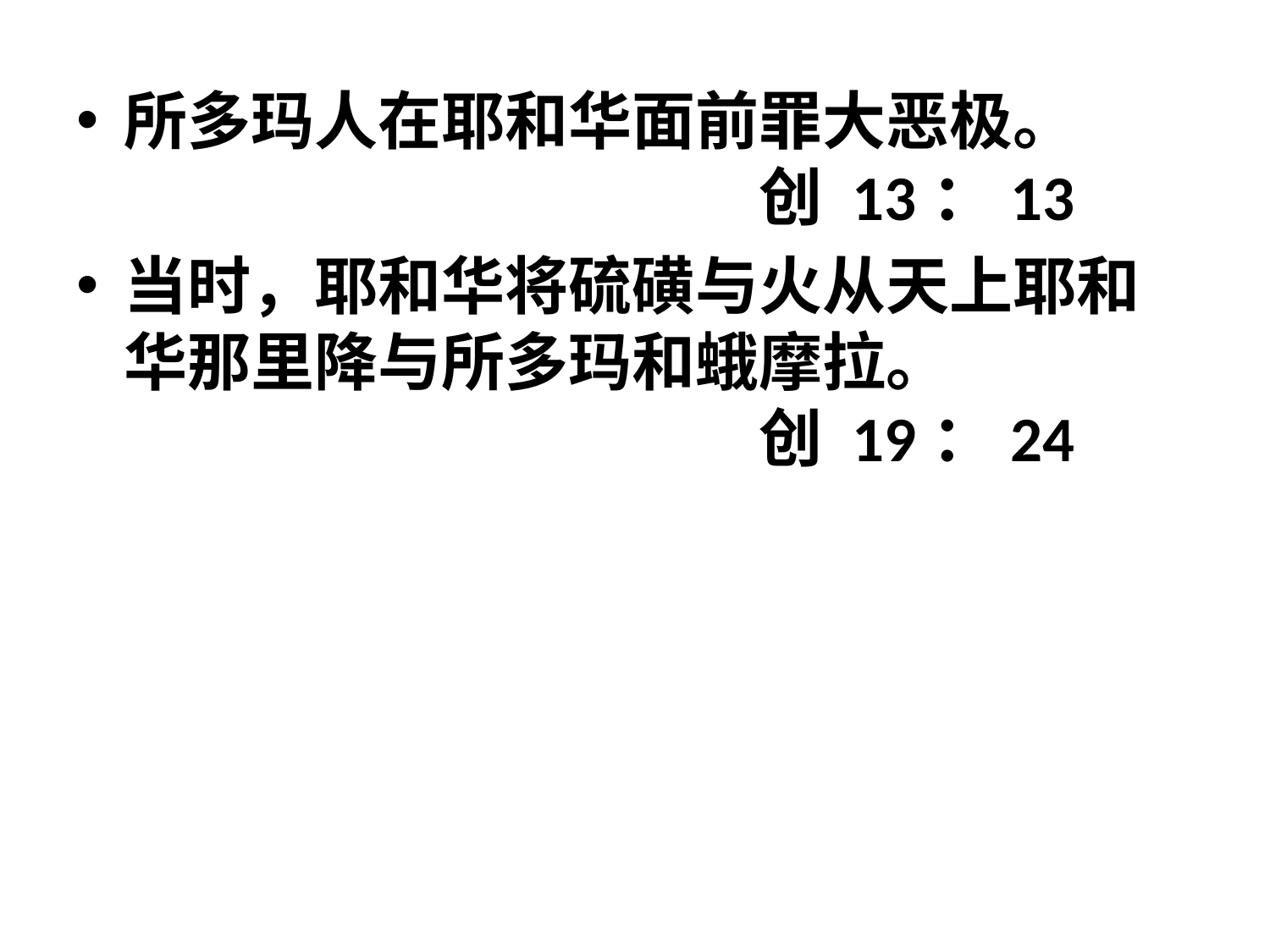

所多玛人在耶和华面前罪大恶极。						创 13：13
当时，耶和华将硫磺与火从天上耶和华那里降与所多玛和蛾摩拉。							创 19：24